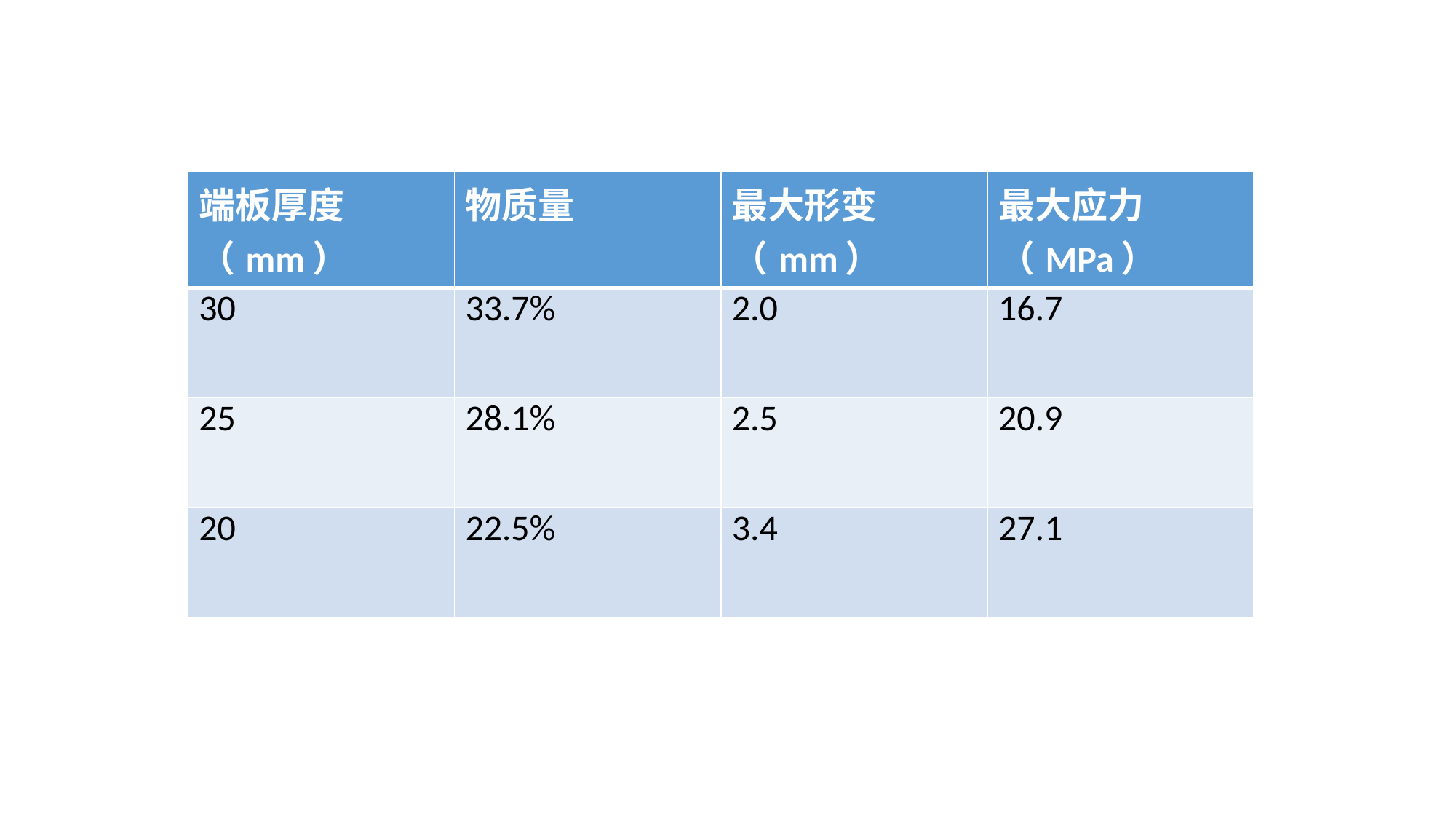

| 端板厚度（mm） | 物质量 | 最大形变（mm） | 最大应力（MPa） |
| --- | --- | --- | --- |
| 30 | 33.7% | 2.0 | 16.7 |
| 25 | 28.1% | 2.5 | 20.9 |
| 20 | 22.5% | 3.4 | 27.1 |